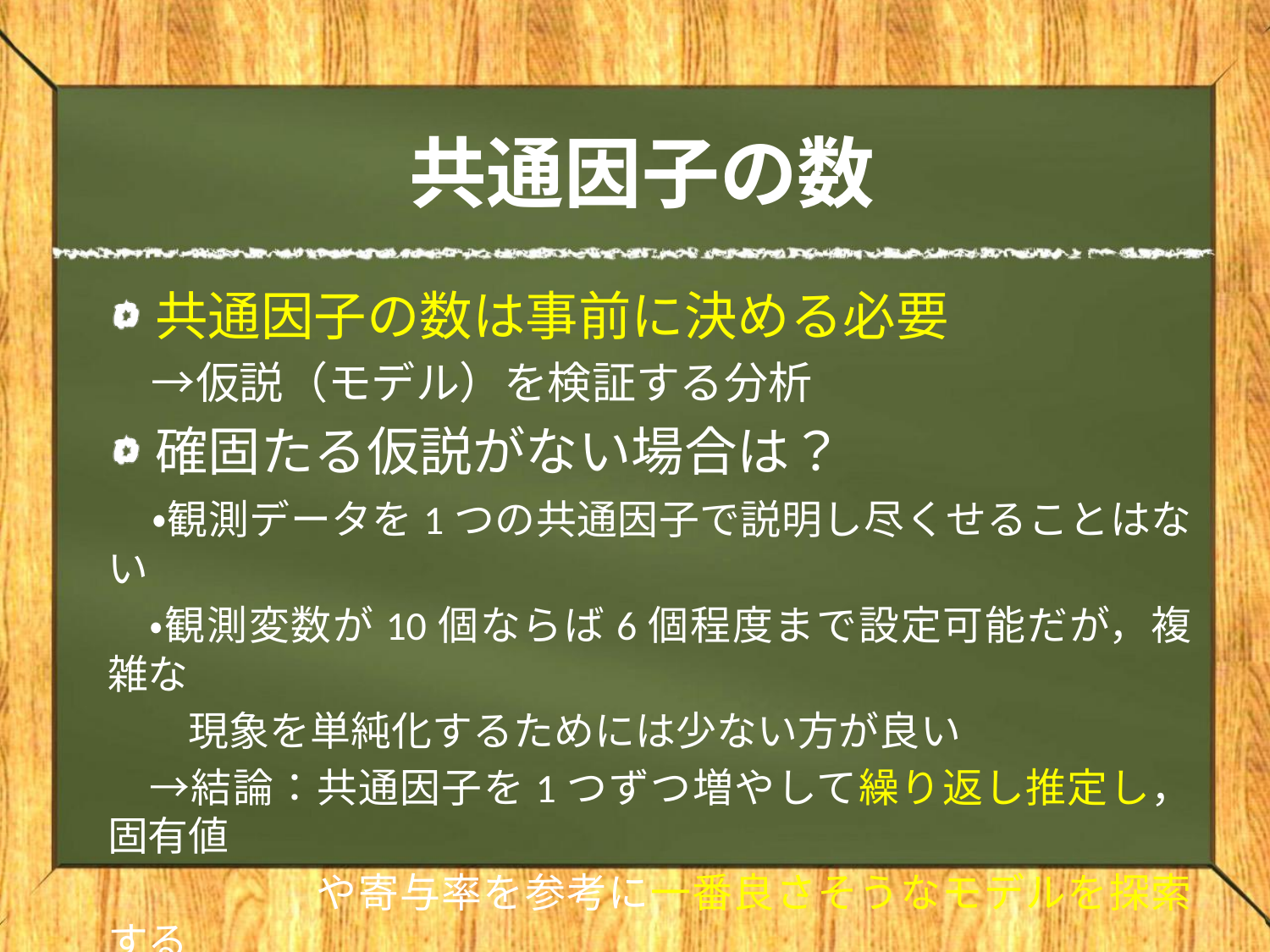

# 共通因子の数
共通因子の数は事前に決める必要
　→仮説（モデル）を検証する分析
確固たる仮説がない場合は？
　・観測データを1つの共通因子で説明し尽くせることはない
　・観測変数が10個ならば6個程度まで設定可能だが，複雑な
　　現象を単純化するためには少ない方が良い
　→結論：共通因子を1つずつ増やして繰り返し推定し，固有値
　　　　　や寄与率を参考に一番良さそうなモデルを探索する